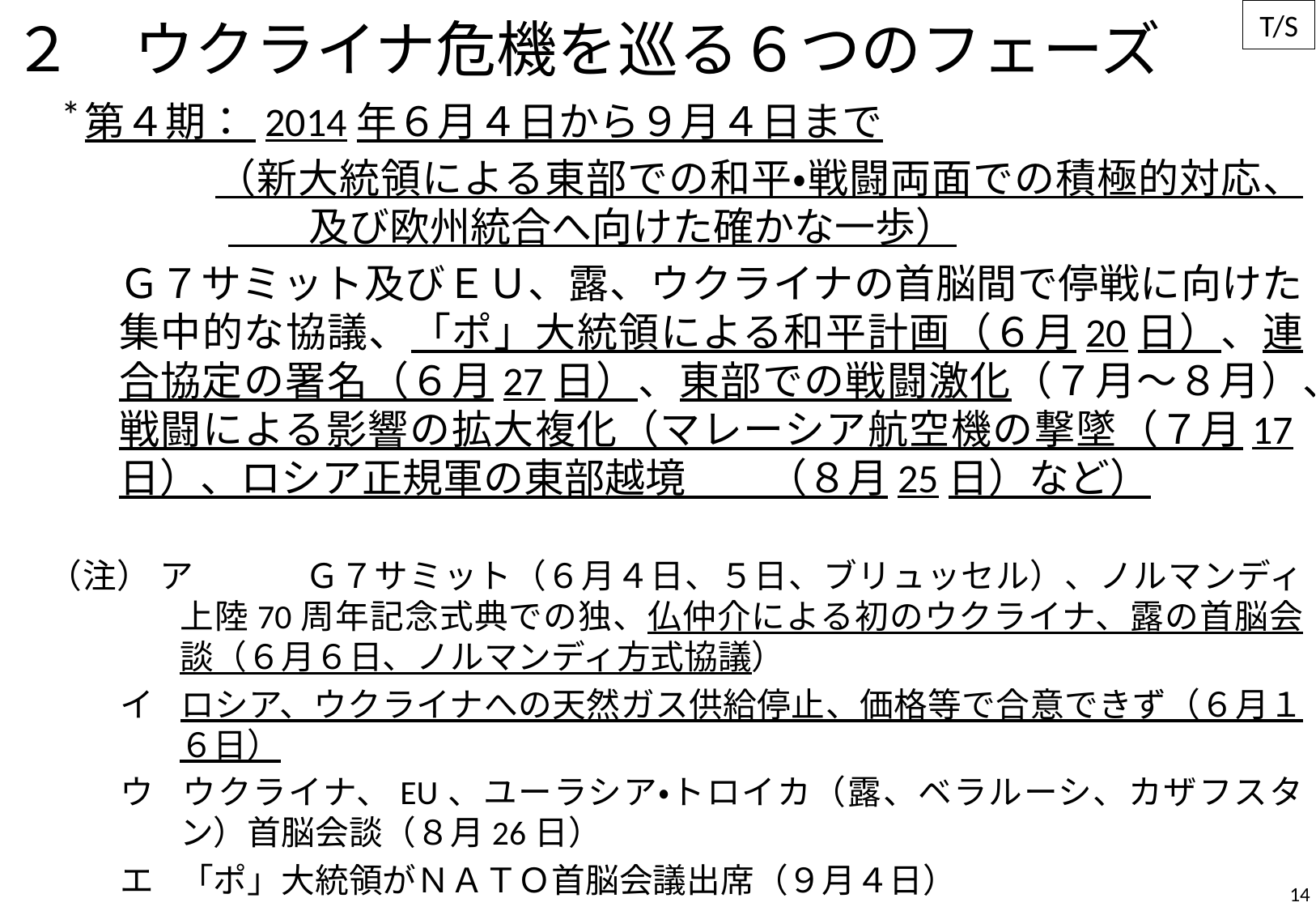

# ２　ウクライナ危機を巡る６つのフェーズ
第４期： 2014年６月４日から９月４日まで
（新大統領による東部での和平・戦闘両面での積極的対応、　　及び欧州統合へ向けた確かな一歩）
Ｇ７サミット及びＥＵ、露、ウクライナの首脳間で停戦に向けた集中的な協議、「ポ」大統領による和平計画（６月20日）、連合協定の署名（６月27日）、東部での戦闘激化（７月～８月）、戦闘による影響の拡大複化（マレーシア航空機の撃墜（７月17日）、ロシア正規軍の東部越境　　（８月25日）など）

（注） ア	Ｇ７サミット（６月４日、５日、ブリュッセル）、ノルマンディ上陸70周年記念式典での独、仏仲介による初のウクライナ、露の首脳会談（６月６日、ノルマンディ方式協議）
イ	ロシア、ウクライナへの天然ガス供給停止、価格等で合意できず（６月１６日）
ウ	ウクライナ、EU、ユーラシア・トロイカ（露、ベラルーシ、カザフスタン）首脳会談（８月26日）
エ	「ポ」大統領がＮＡＴＯ首脳会議出席（９月４日）
14